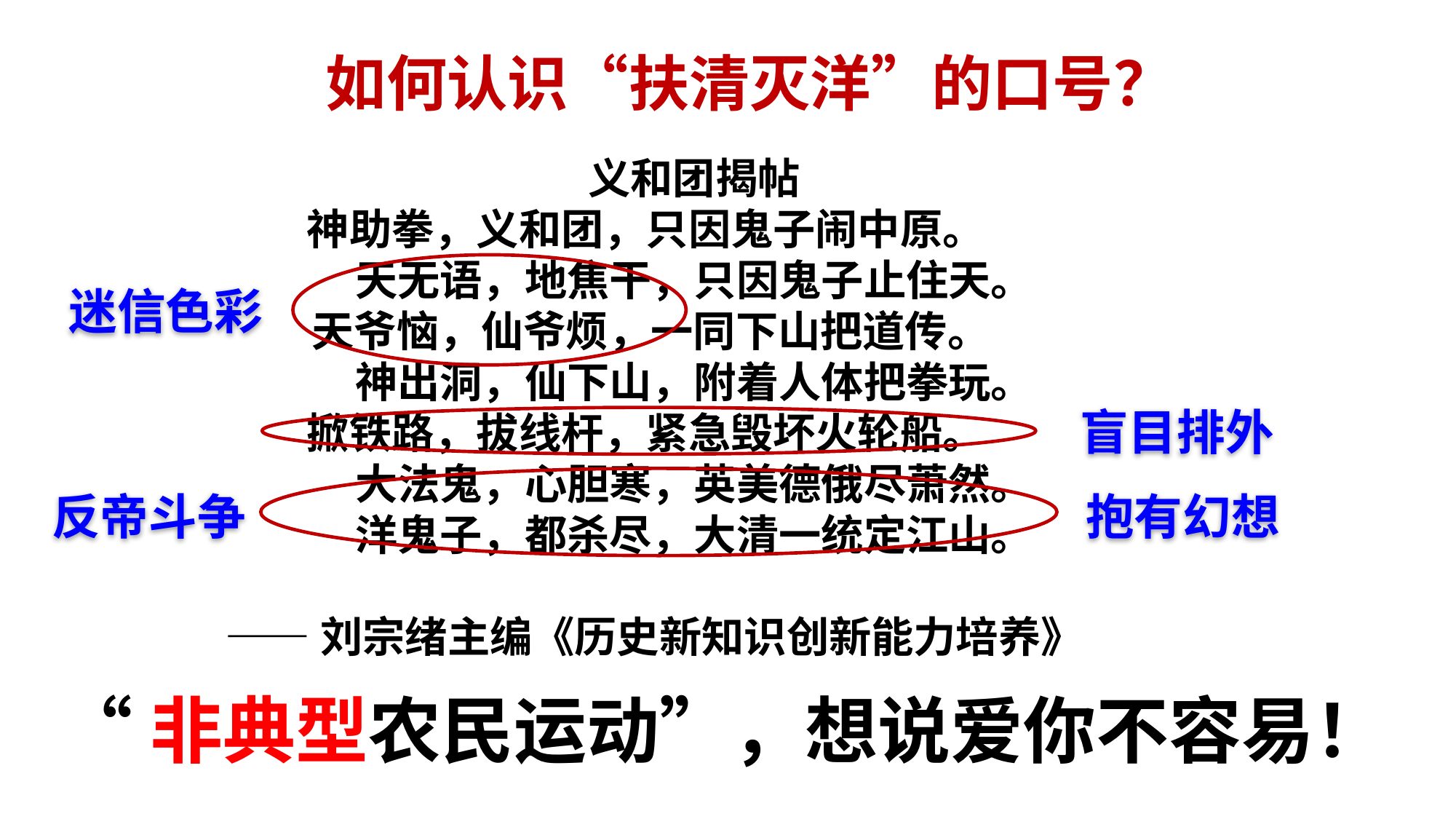

如何认识“扶清灭洋”的口号？
义和团揭帖
神助拳，义和团，只因鬼子闹中原。
天无语，地焦干，只因鬼子止住天。
天爷恼，仙爷烦，一同下山把道传。
神出洞，仙下山，附着人体把拳玩。
掀铁路，拔线杆，紧急毁坏火轮船。
大法鬼，心胆寒，英美德俄尽萧然。
洋鬼子，都杀尽，大清一统定江山。

                        ——刘宗绪主编《历史新知识创新能力培养》

迷信色彩
盲目排外

反帝斗争
抱有幻想
“非典型农民运动”，想说爱你不容易！